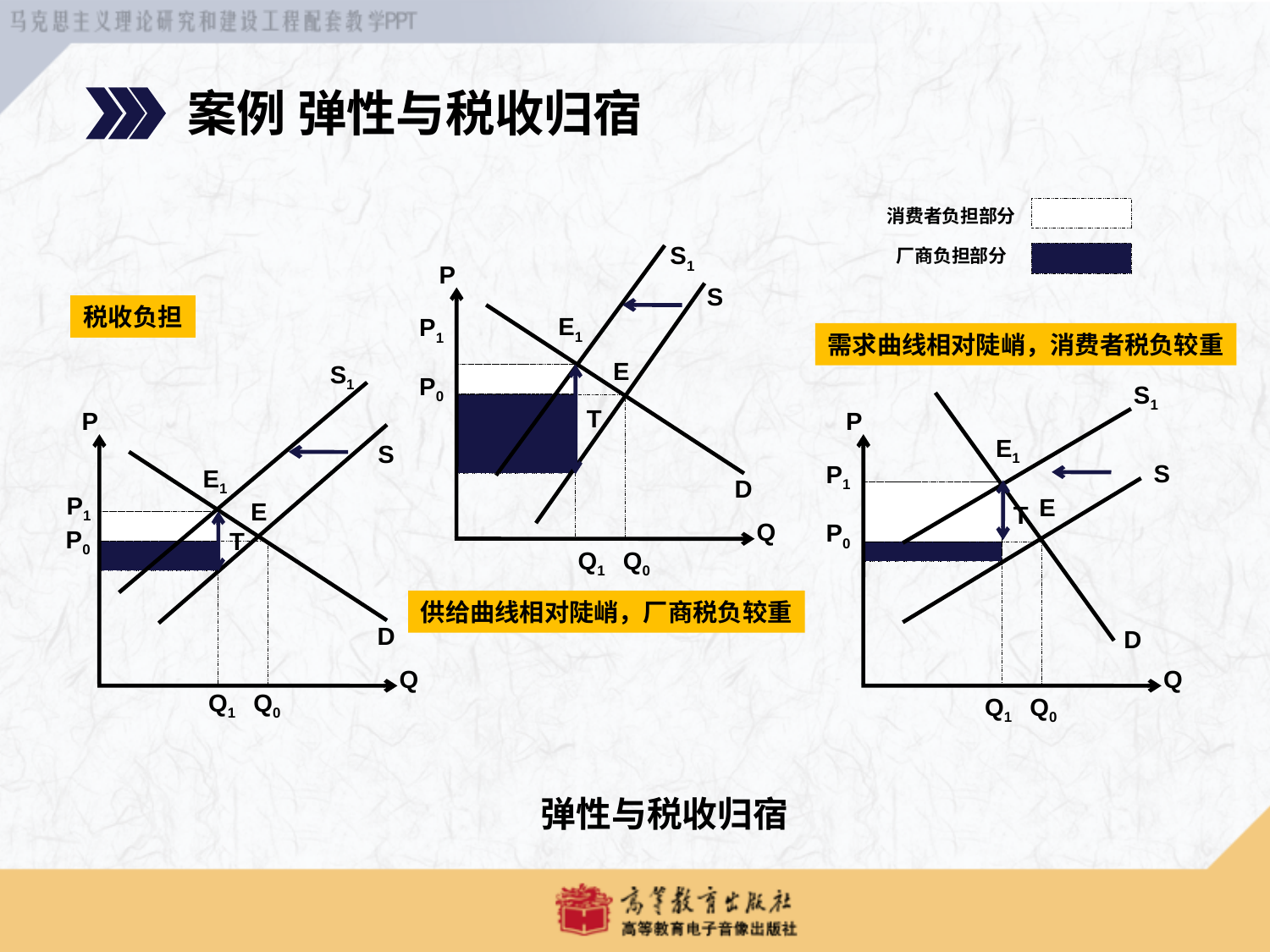

案例 弹性与税收归宿

消费者负担部分
S1
厂商负担部分

P
S
税收负担
E1
P1
需求曲线相对陡峭，消费者税负较重
E
S1

P0
S1

T
P
P
E1
S
S
P1
E1
D

P1
E
E
T
Q

P0
P0
T
Q1
Q0

供给曲线相对陡峭，厂商税负较重
D
D
Q
Q
Q1
Q0
Q1
Q0
弹性与税收归宿